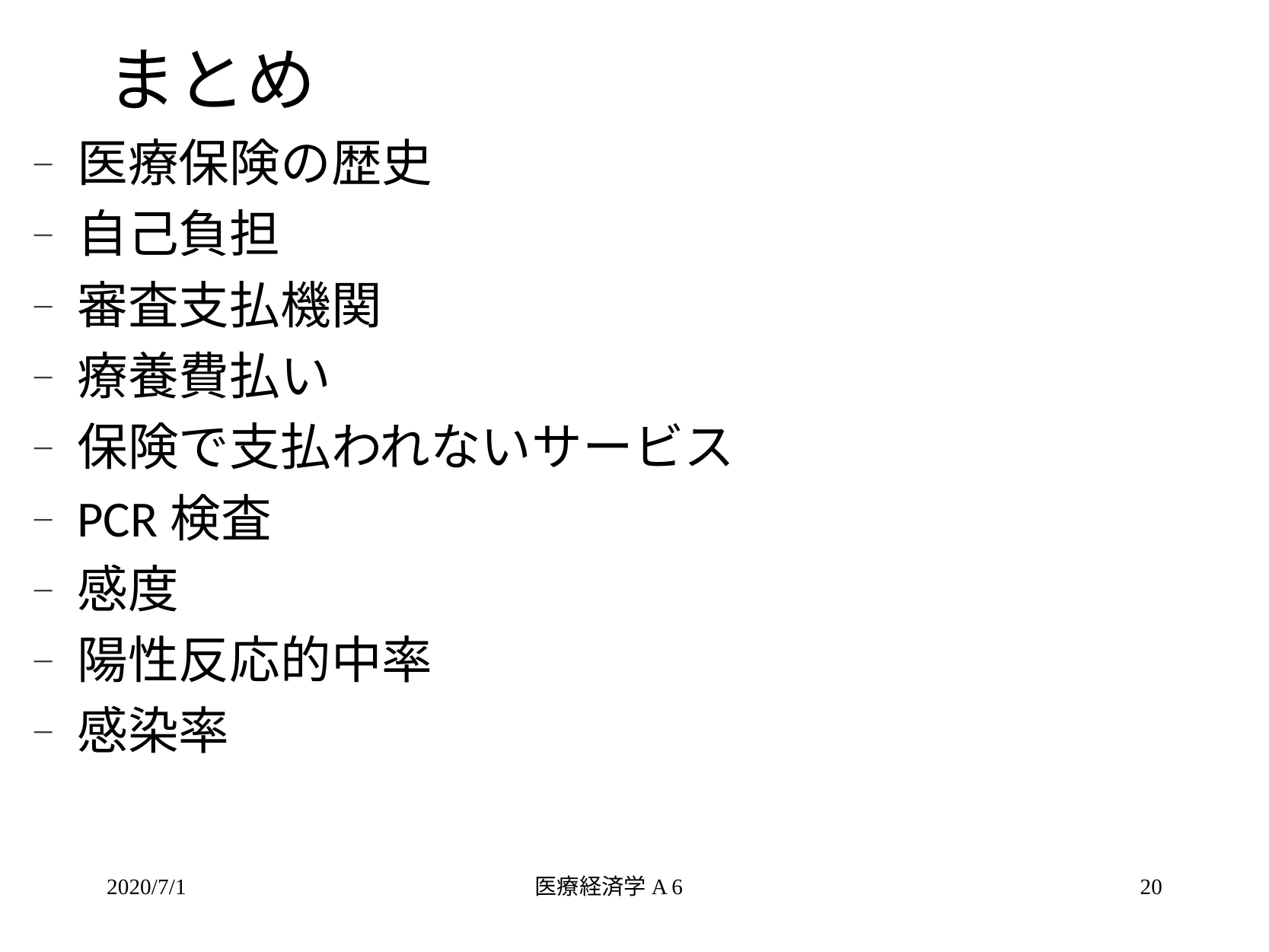

# まとめ
医療保険の歴史
自己負担
審査支払機関
療養費払い
保険で支払われないサービス
PCR検査
感度
陽性反応的中率
感染率
2020/7/1
医療経済学A 6
20